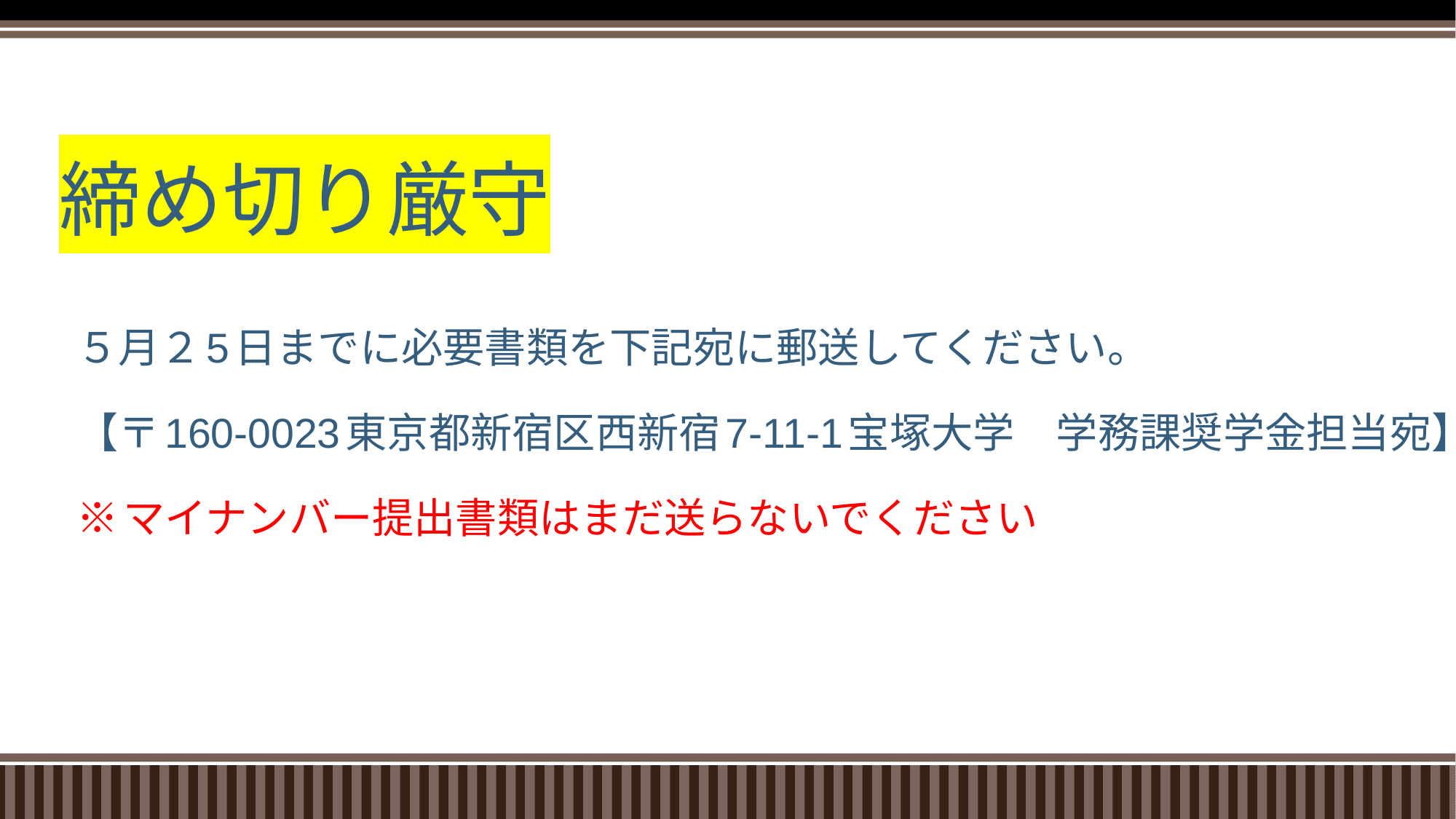

# 締め切り厳守
５月２5日までに必要書類を下記宛に郵送してください。
【〒160-0023東京都新宿区西新宿7-11-1宝塚大学　学務課奨学金担当宛】
※マイナンバー提出書類はまだ送らないでください